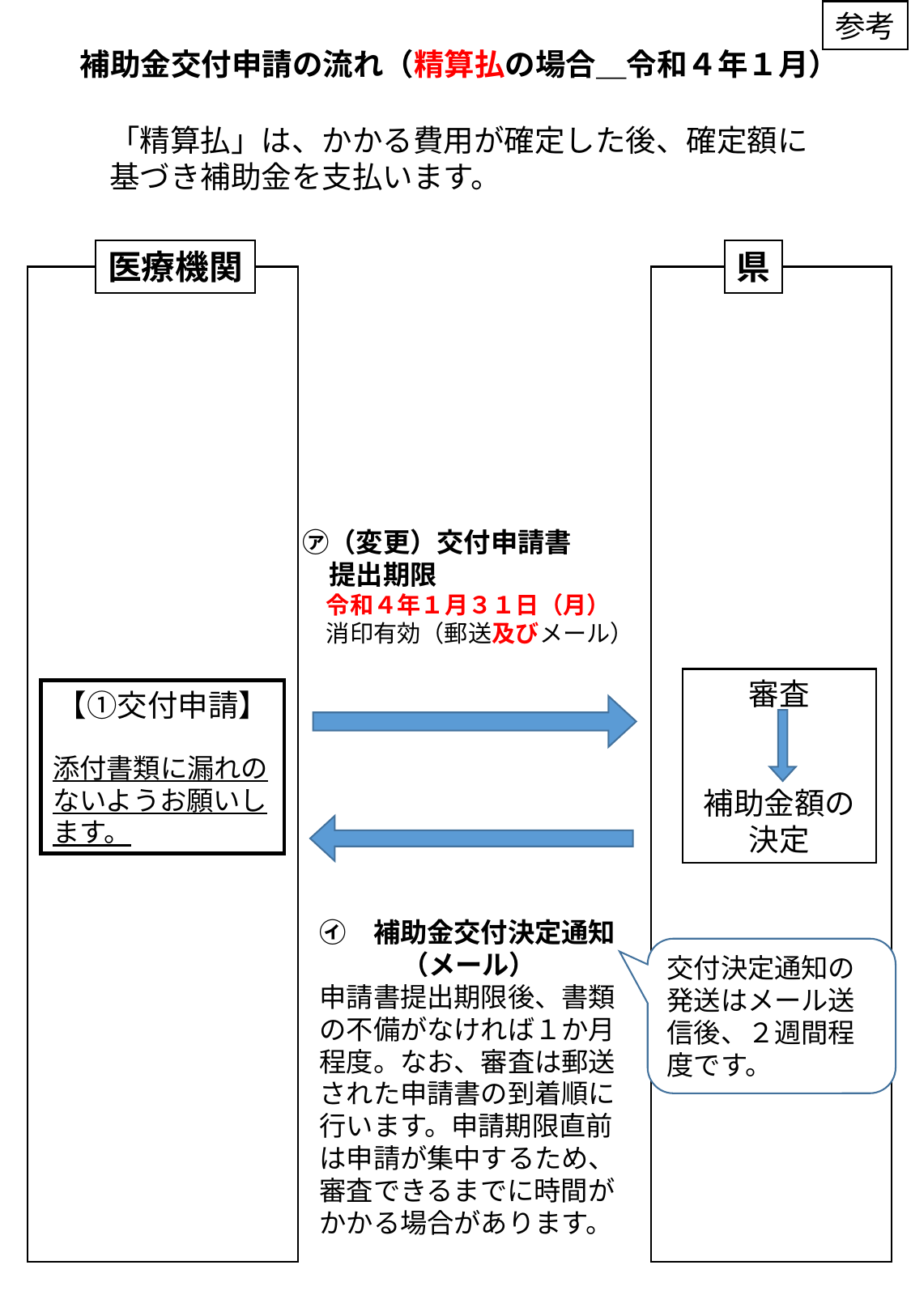

参考
補助金交付申請の流れ（精算払の場合＿令和４年１月）
「精算払」は、かかる費用が確定した後、確定額に基づき補助金を支払います。
医療機関
県

㋐（変更）交付申請書
　提出期限
　令和４年１月３１日（月）
　消印有効（郵送及びメール）
審査

補助金額の決定
【①交付申請】

添付書類に漏れのないようお願いします。

㋑　補助金交付決定通知
（メール）
申請書提出期限後、書類の不備がなければ１か月程度。なお、審査は郵送された申請書の到着順に行います。申請期限直前は申請が集中するため、審査できるまでに時間がかかる場合があります。

交付決定通知の発送はメール送信後、２週間程度です。